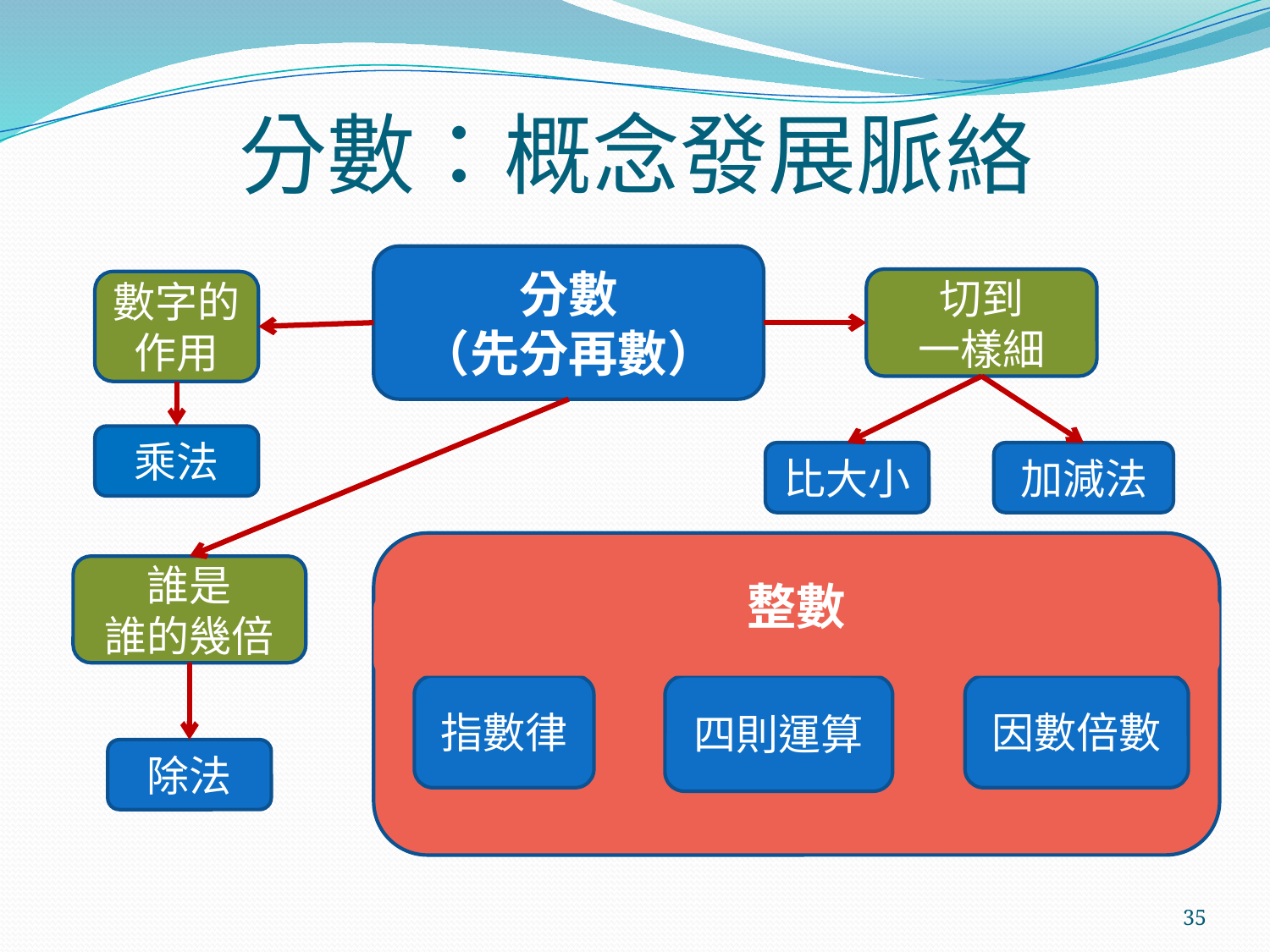

# 分數：概念發展脈絡
分數
（先分再數）
切到
一樣細
數字的作用
乘法
比大小
加減法

誰是
誰的幾倍
整數
指數律
四則運算
因數倍數
除法
35